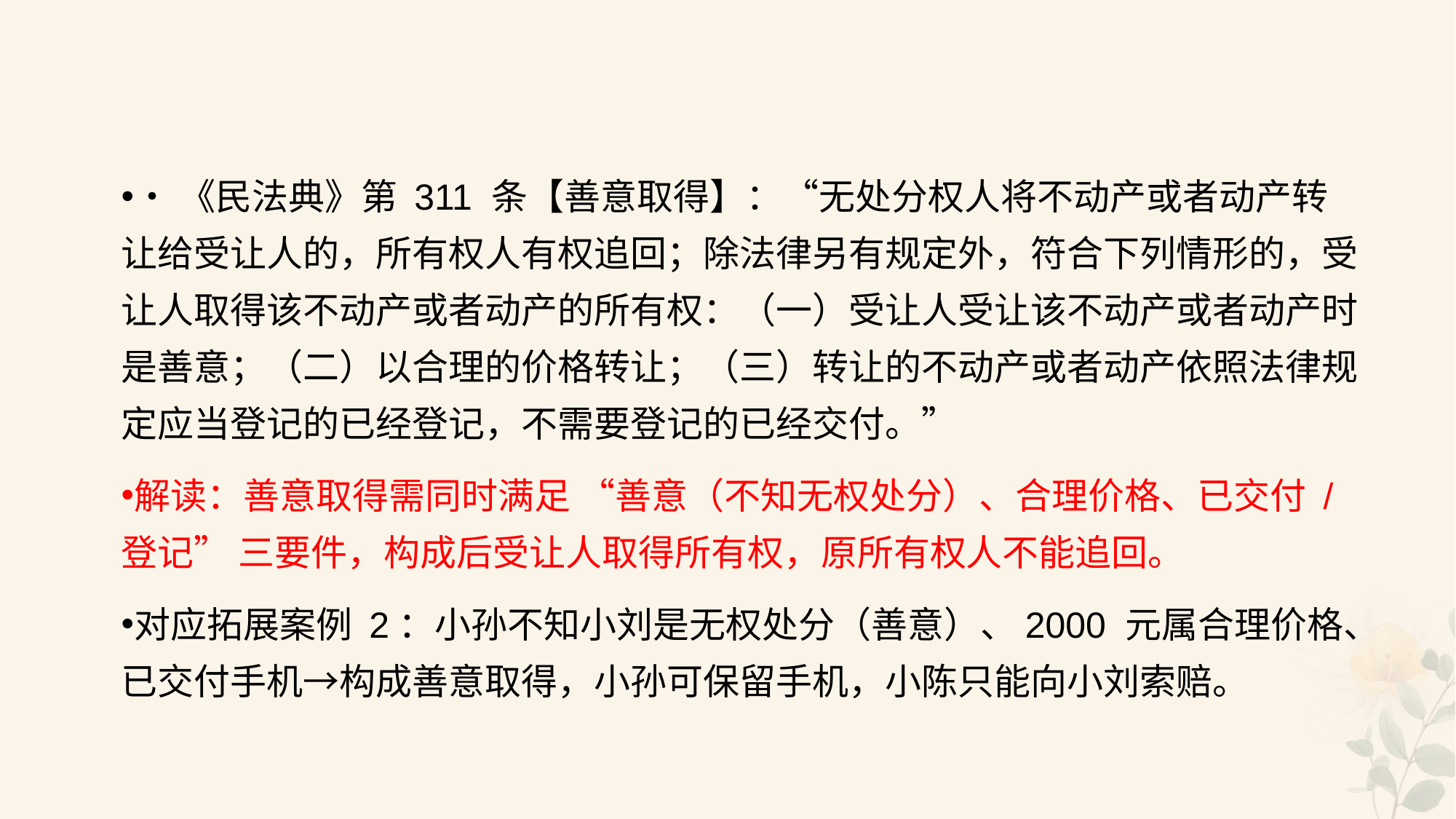

#
•《民法典》第 311 条【善意取得】：“无处分权人将不动产或者动产转让给受让人的，所有权人有权追回；除法律另有规定外，符合下列情形的，受让人取得该不动产或者动产的所有权：（一）受让人受让该不动产或者动产时是善意；（二）以合理的价格转让；（三）转让的不动产或者动产依照法律规定应当登记的已经登记，不需要登记的已经交付。”
解读：善意取得需同时满足 “善意（不知无权处分）、合理价格、已交付 / 登记” 三要件，构成后受让人取得所有权，原所有权人不能追回。
对应拓展案例 2：小孙不知小刘是无权处分（善意）、2000 元属合理价格、已交付手机→构成善意取得，小孙可保留手机，小陈只能向小刘索赔。